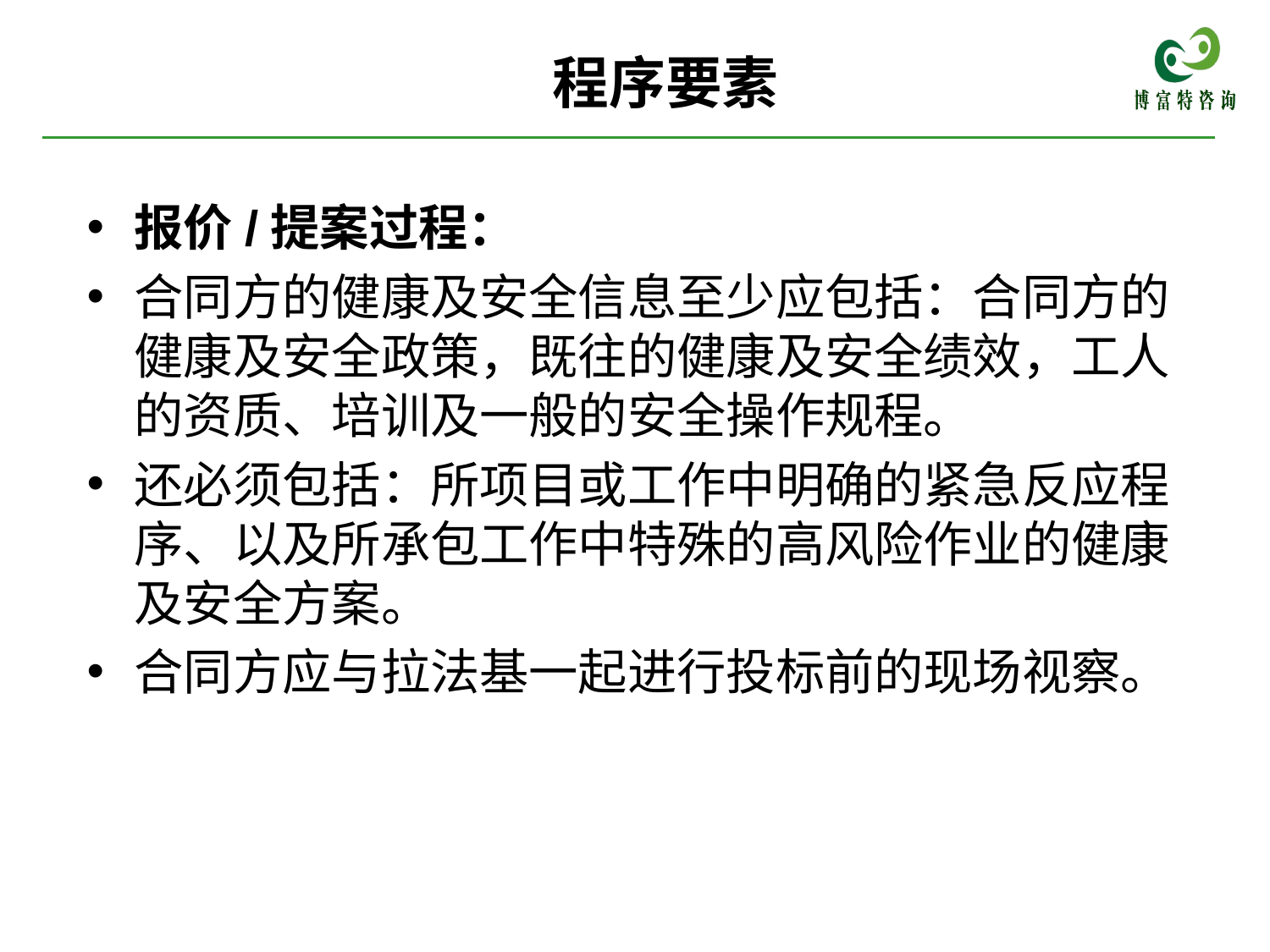

# 程序要素
报价/提案过程：
合同方的健康及安全信息至少应包括：合同方的健康及安全政策，既往的健康及安全绩效，工人的资质、培训及一般的安全操作规程。
还必须包括：所项目或工作中明确的紧急反应程序、以及所承包工作中特殊的高风险作业的健康及安全方案。
合同方应与拉法基一起进行投标前的现场视察。